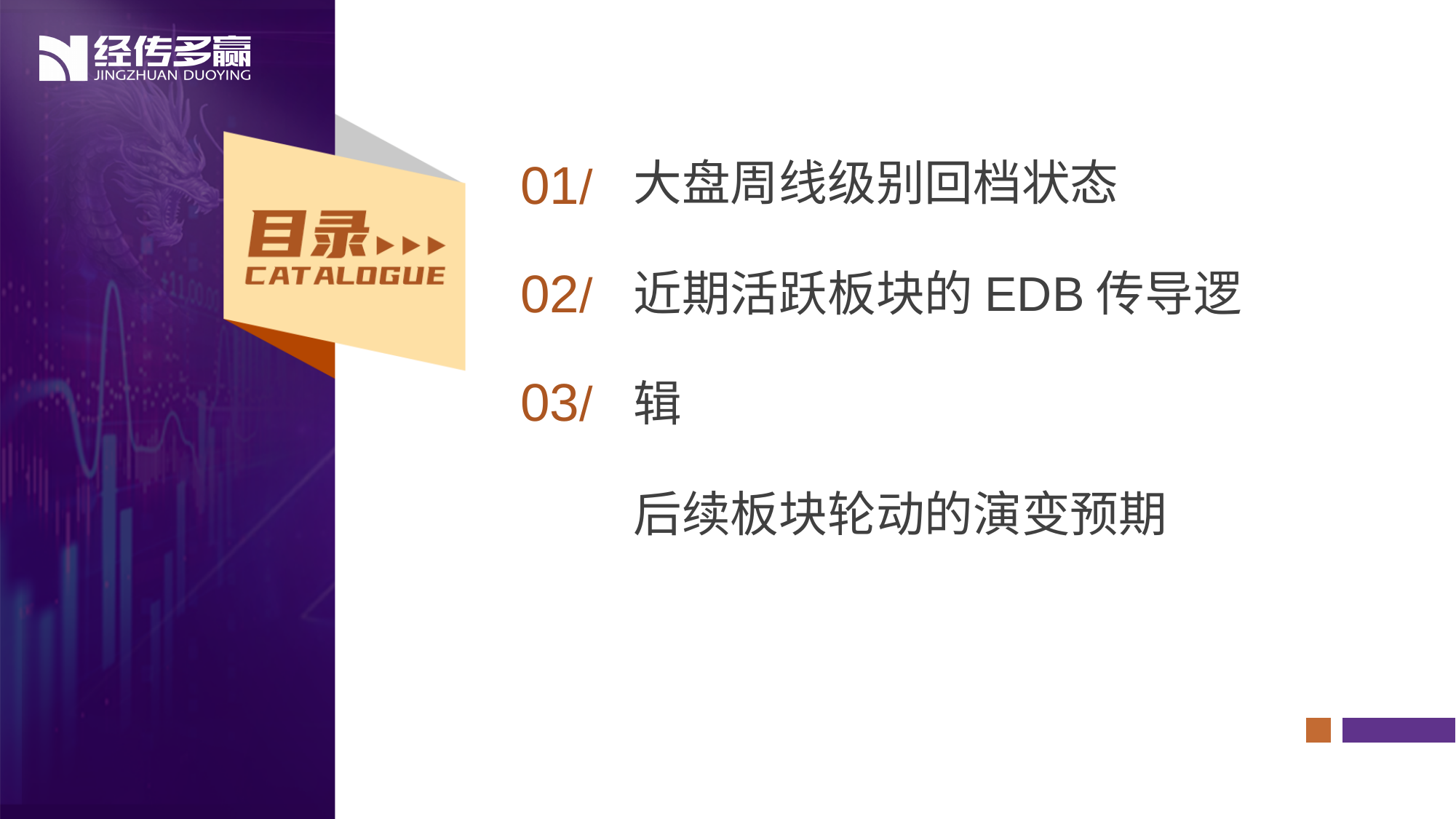

大盘周线级别回档状态
近期活跃板块的EDB传导逻辑
后续板块轮动的演变预期
01/
02/
03/